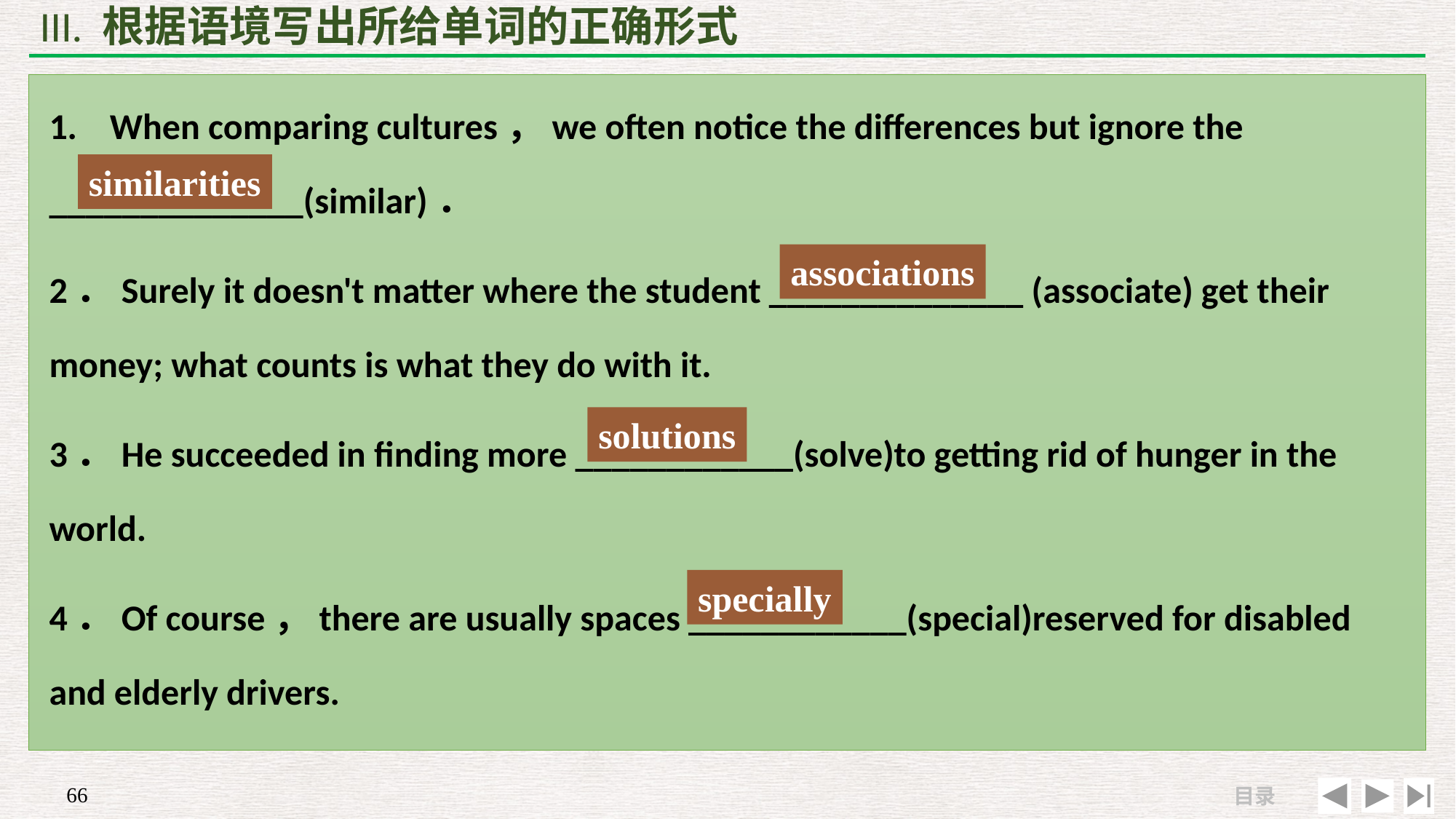

# III. 根据语境写出所给单词的正确形式
1.    When comparing cultures，we often notice the differences but ignore the ______________(similar)．
2．Surely it doesn't matter where the student ______________ (associate) get their money; what counts is what they do with it.
3．He succeeded in finding more ____________(solve)to getting rid of hunger in the world.
4．Of course，there are usually spaces ____________(special)reserved for disabled and elderly drivers.

similarities
associations
solutions
specially